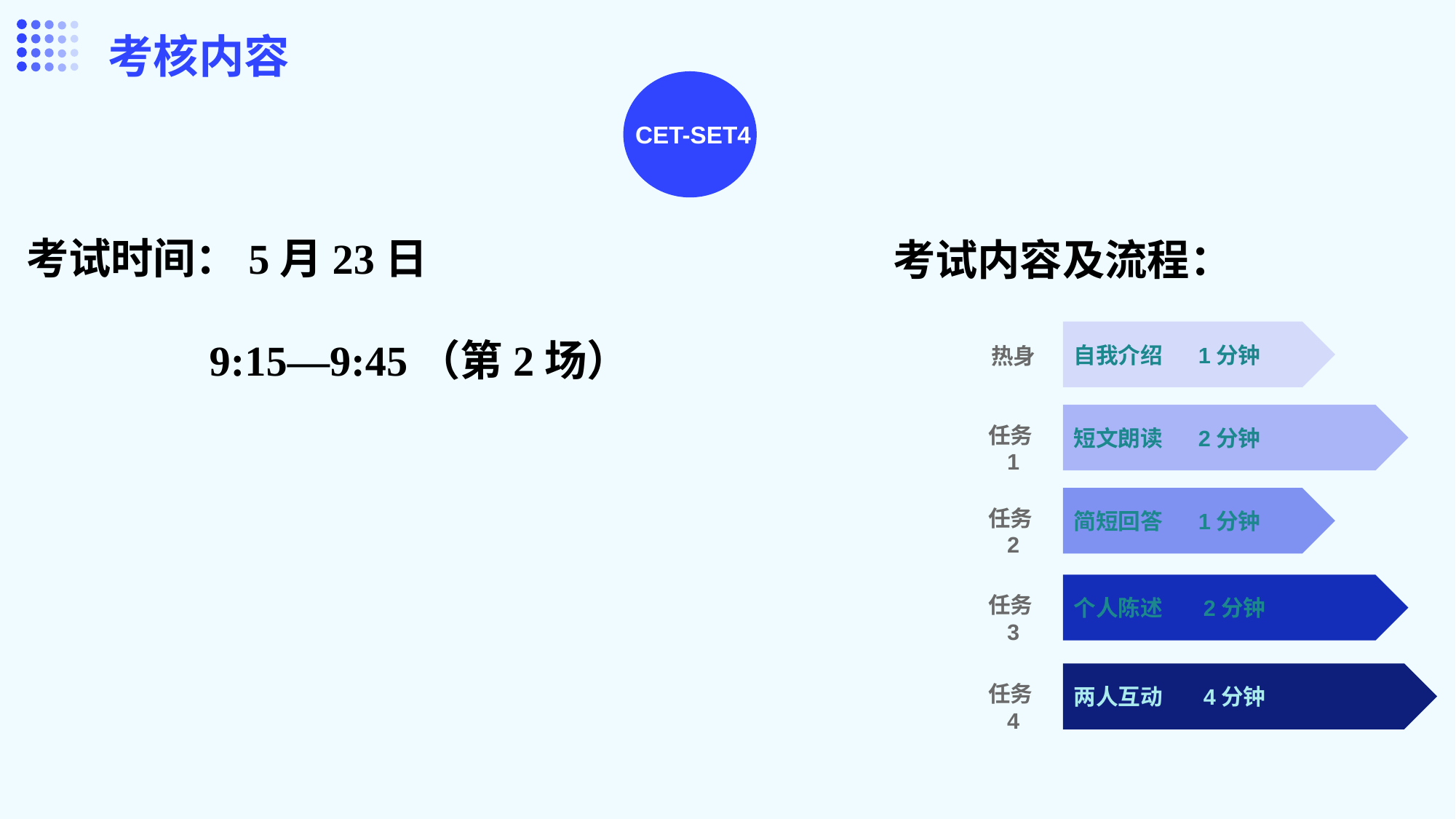

考核内容

CET-SET4
考试时间：5月23日

                   9:15—9:45（第2场）

考试内容及流程：

自我介绍      1分钟
热身
短文朗读      2分钟
任务1
简短回答      1分钟
任务2
个人陈述       2分钟
77%
任务3
两人互动       4分钟
任务4